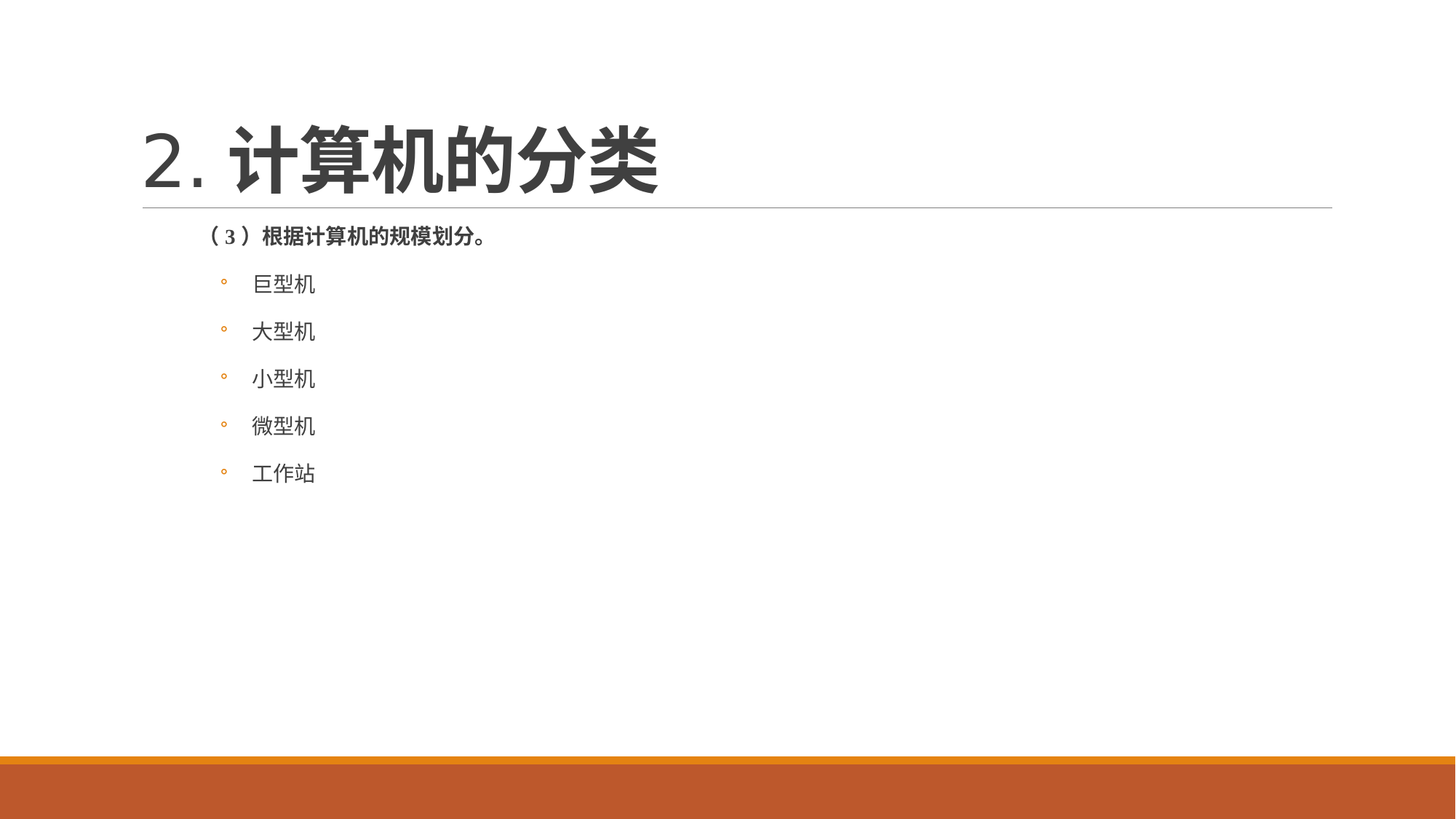

# 2.计算机的分类
（3）根据计算机的规模划分。
 巨型机
 大型机
 小型机
 微型机
 工作站